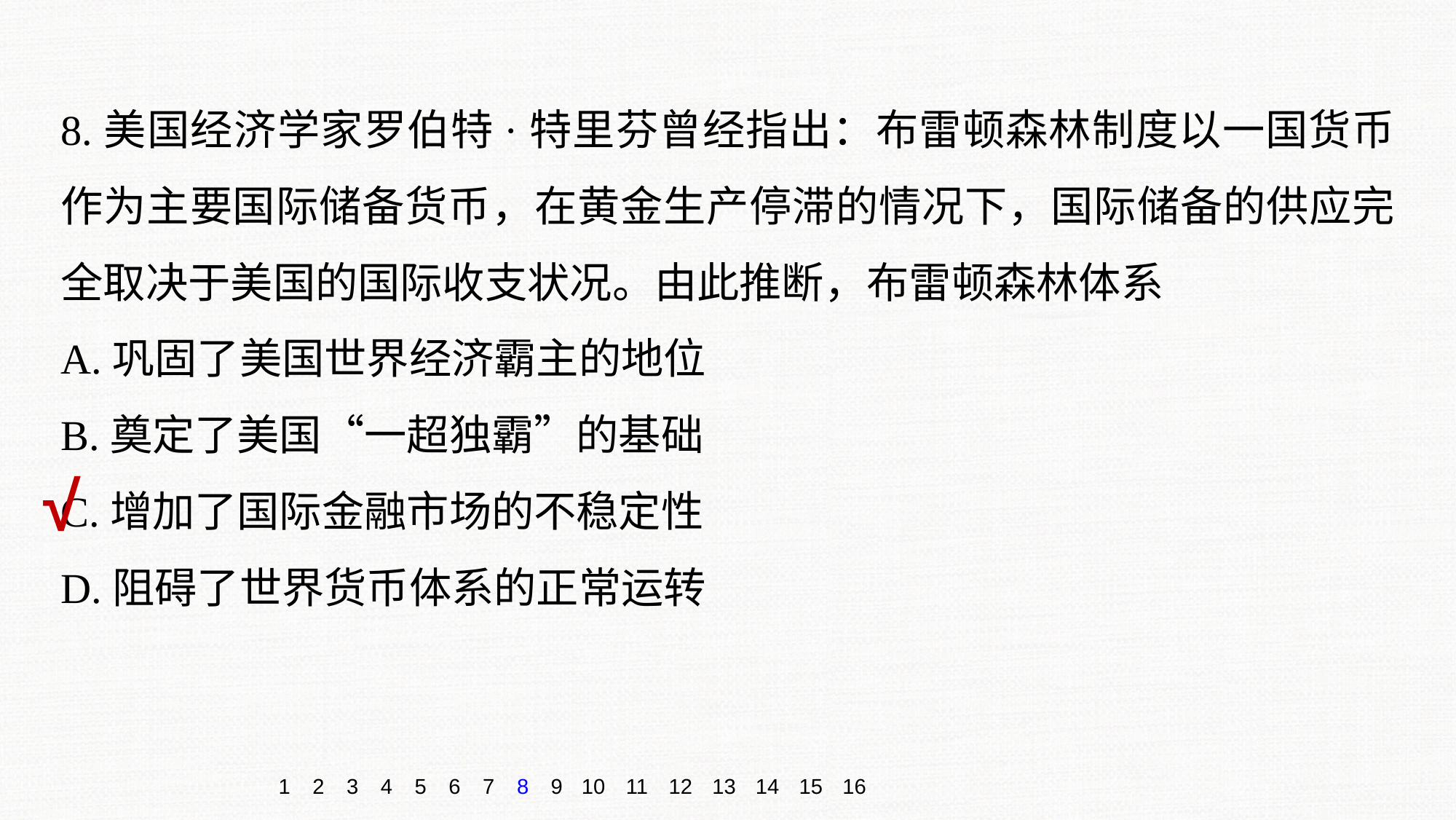

8.美国经济学家罗伯特·特里芬曾经指出：布雷顿森林制度以一国货币作为主要国际储备货币，在黄金生产停滞的情况下，国际储备的供应完全取决于美国的国际收支状况。由此推断，布雷顿森林体系
A.巩固了美国世界经济霸主的地位
B.奠定了美国“一超独霸”的基础
C.增加了国际金融市场的不稳定性
D.阻碍了世界货币体系的正常运转
√
1
2
3
4
5
6
7
8
9
10
11
12
13
14
15
16